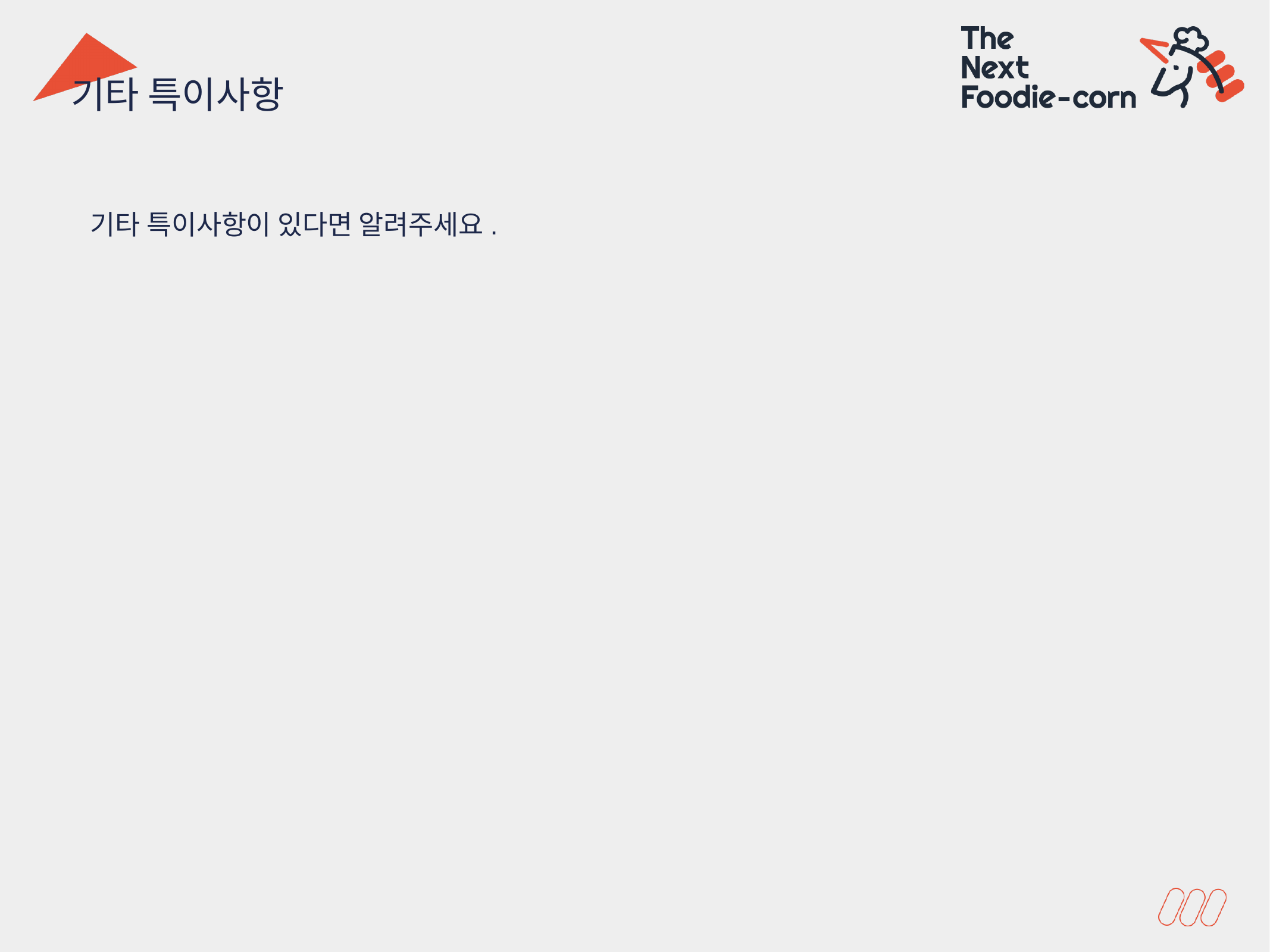

기타 특이사항
기타 특이사항이 있다면 알려주세요.
9